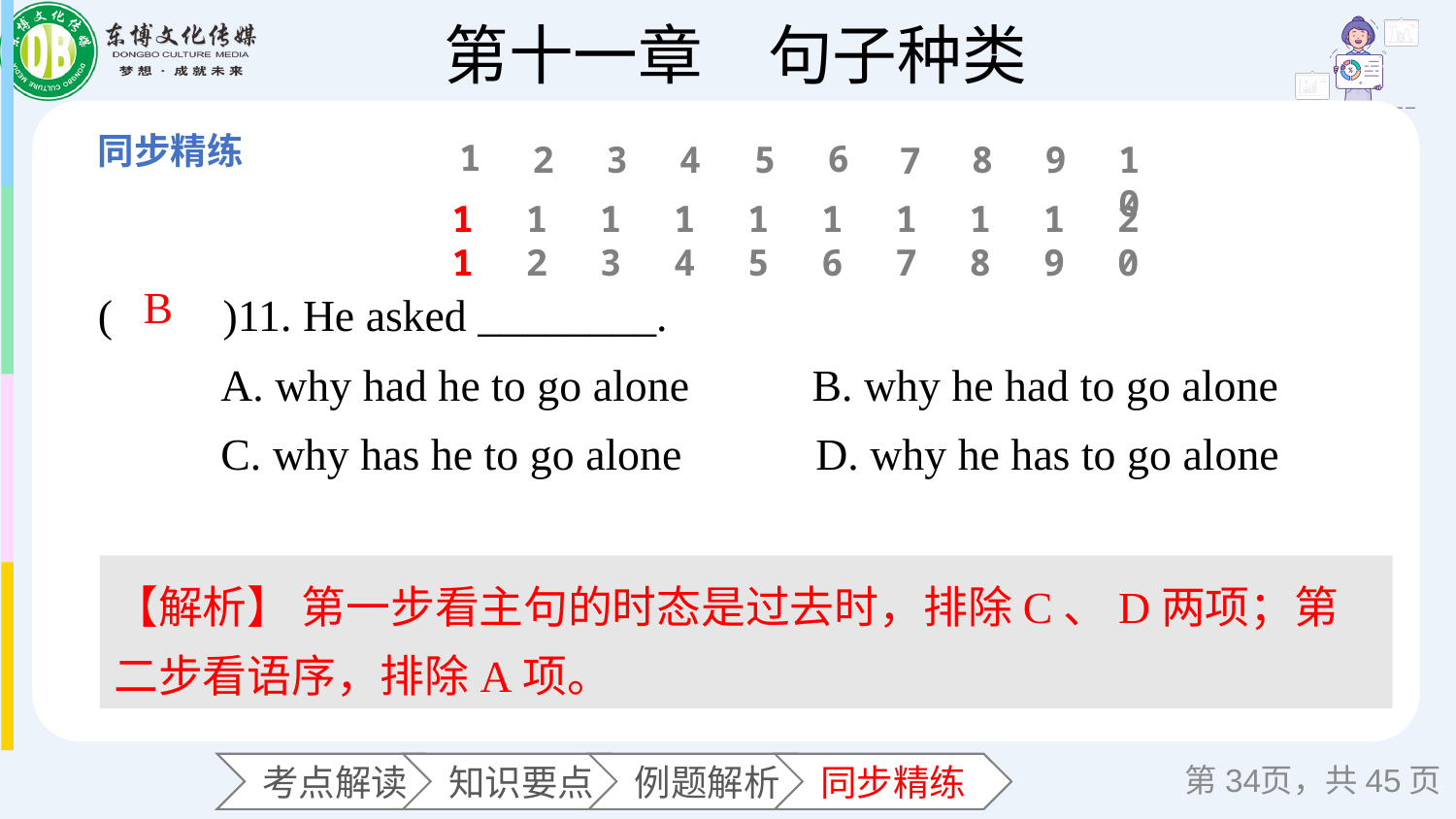

1
6
2
3
4
5
8
9
10
7
11
12
13
14
15
16
17
18
19
20
(　　)11. He asked ________.
           A. why had he to go alone           B. why he had to go alone
           C. why has he to go alone            D. why he has to go alone
B
【解析】 第一步看主句的时态是过去时，排除C、D两项；第二步看语序，排除A项。
第34页，共45页